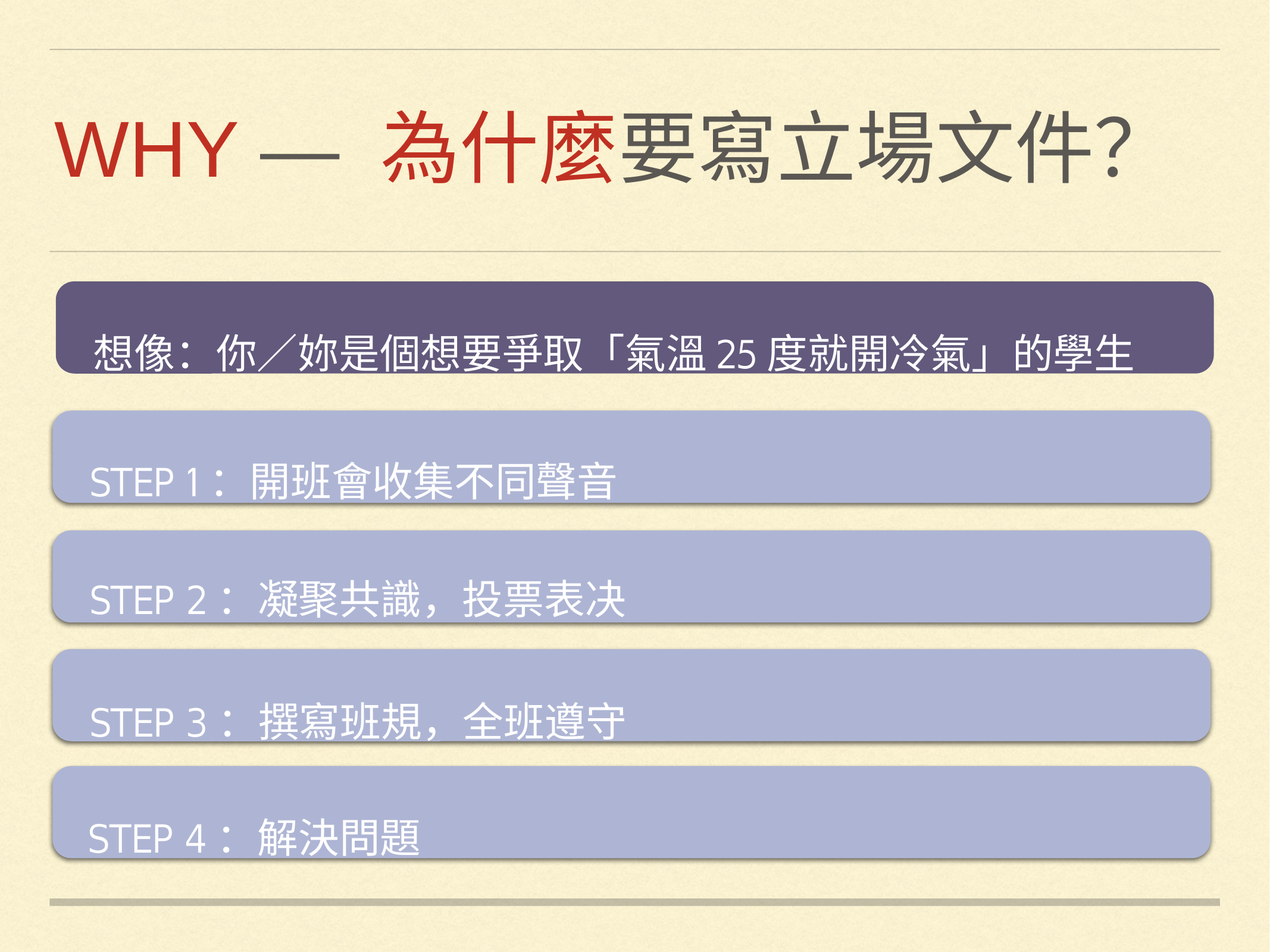

# why — 為什麼要寫立場文件？

想像：你／妳是個想要爭取「氣溫25度就開冷氣」的學生

STEP 1：開班會收集不同聲音

STEP 2：凝聚共識，投票表决

STEP 3：撰寫班規，全班遵守

STEP 4：解決問題